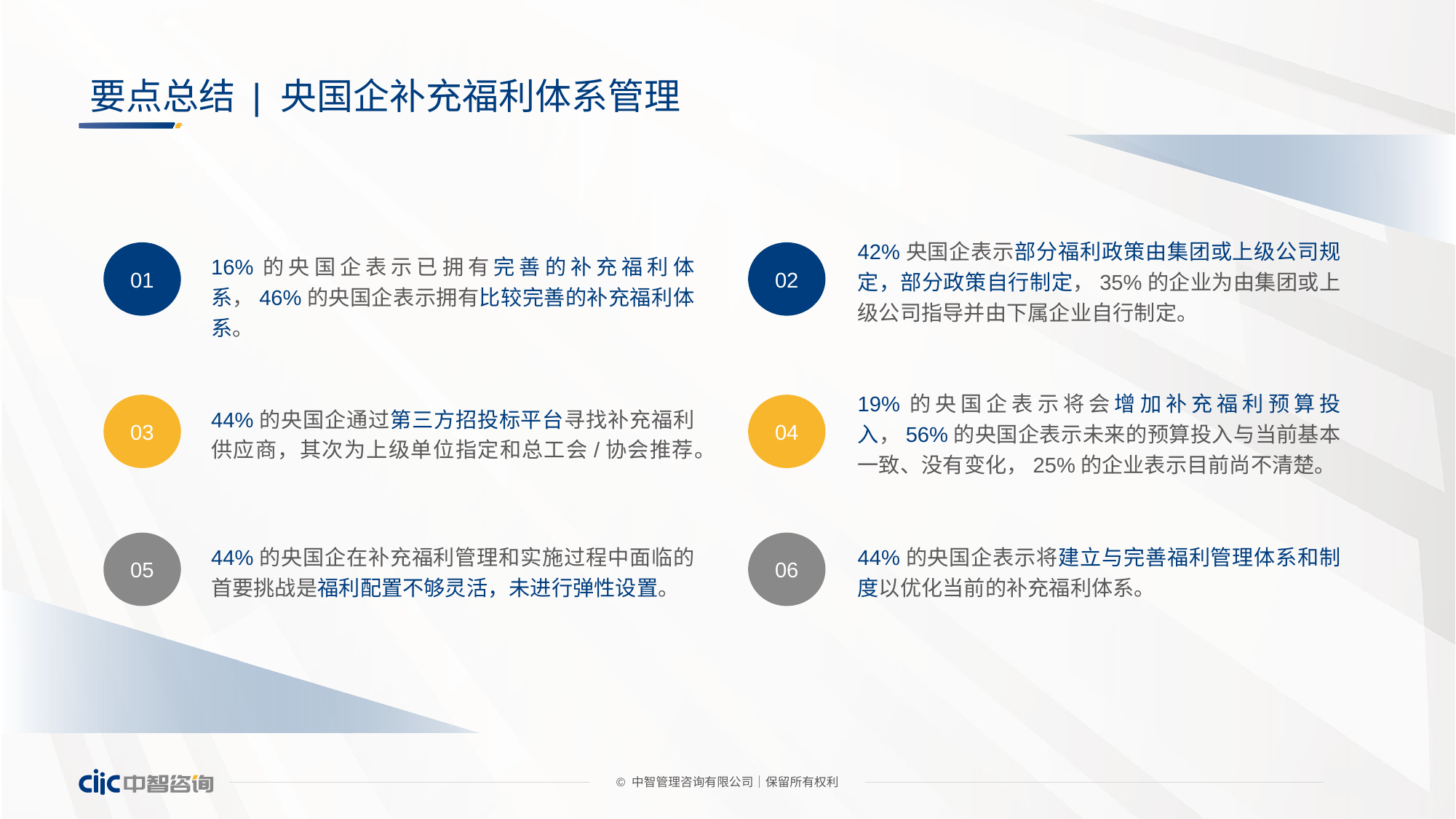

# 要点总结 | 央国企补充福利体系管理

42%央国企表示部分福利政策由集团或上级公司规定，部分政策自行制定，35%的企业为由集团或上级公司指导并由下属企业自行制定。
01
02
16%的央国企表示已拥有完善的补充福利体系，46%的央国企表示拥有比较完善的补充福利体系。
19%的央国企表示将会增加补充福利预算投入，56%的央国企表示未来的预算投入与当前基本一致、没有变化，25%的企业表示目前尚不清楚。
03
04
44%的央国企通过第三方招投标平台寻找补充福利供应商，其次为上级单位指定和总工会/协会推荐。

05
06
44%的央国企在补充福利管理和实施过程中面临的首要挑战是福利配置不够灵活，未进行弹性设置。
44%的央国企表示将建立与完善福利管理体系和制度以优化当前的补充福利体系。
© 中智管理咨询有限公司│保留所有权利
14